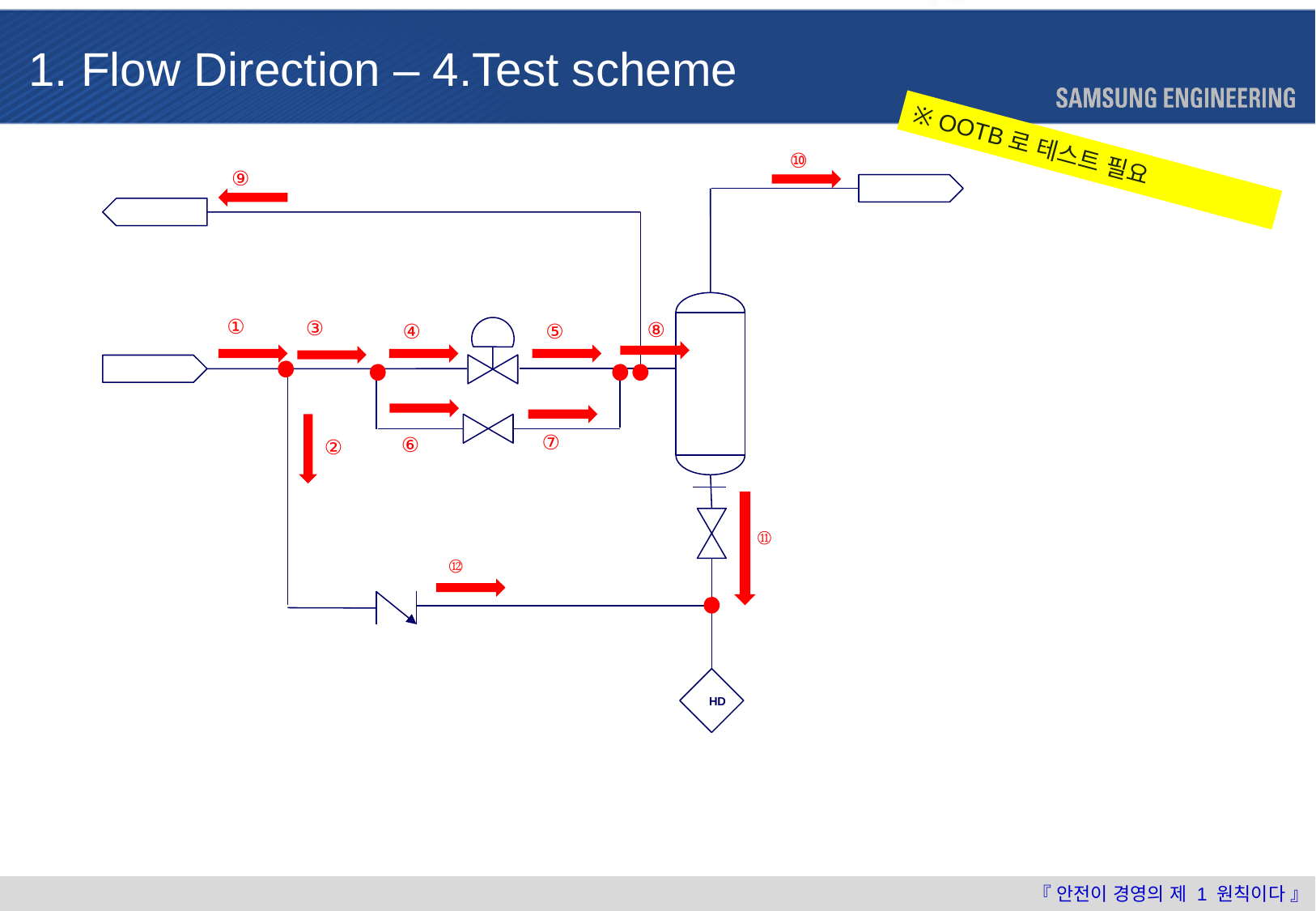

1. Flow Direction – 4.Test scheme
※ OOTB로 테스트 필요
⑩
⑨

①
③
⑧
④
⑤

⑦
⑥
②

⑪

⑫

HD